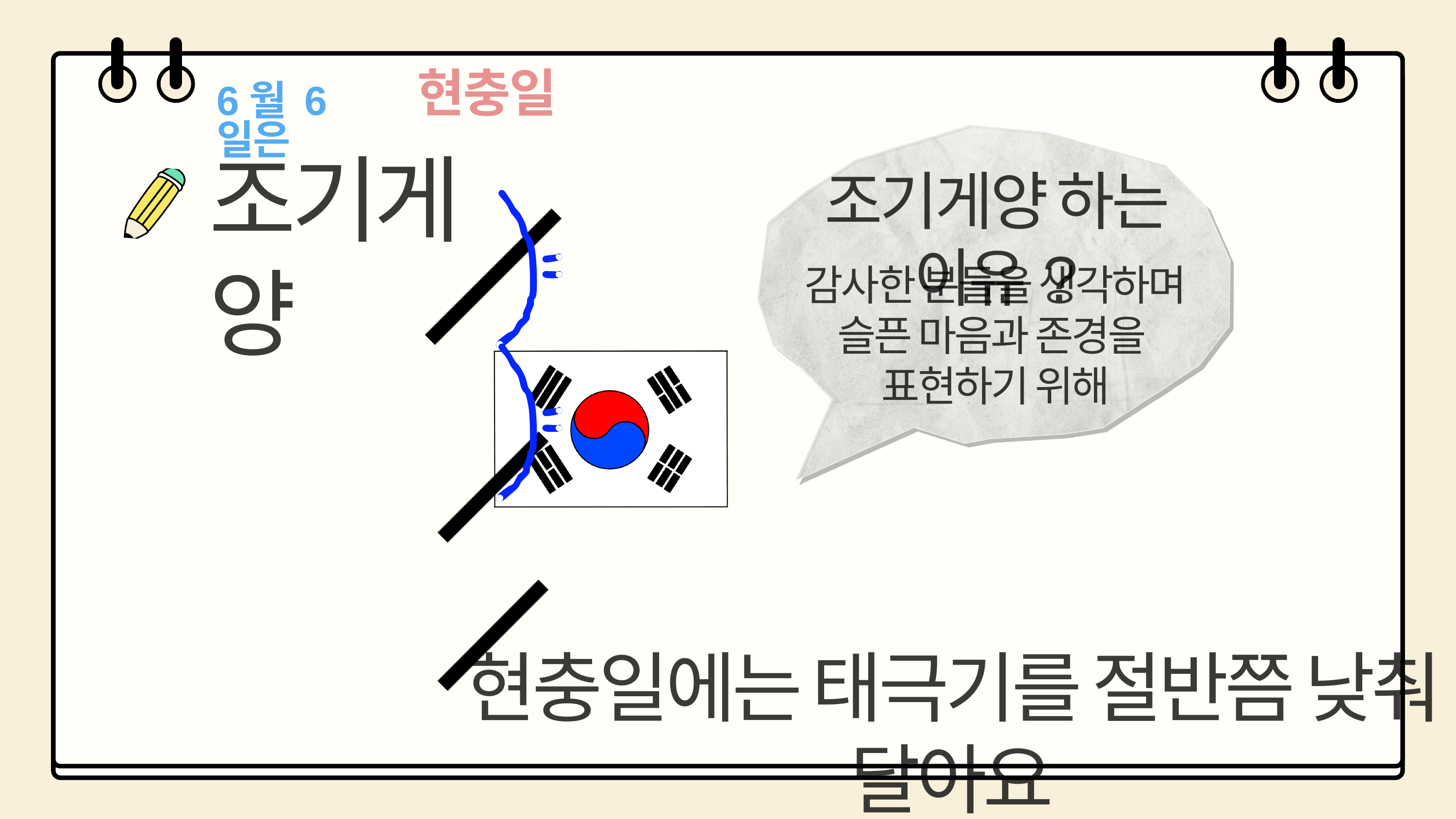

현충일
6월 6일은

조기게양

조기게양 하는 이유?

감사한 분들을 생각하며
슬픈 마음과 존경을
표현하기 위해

현충일에는 태극기를 절반쯤 낮춰 달아요